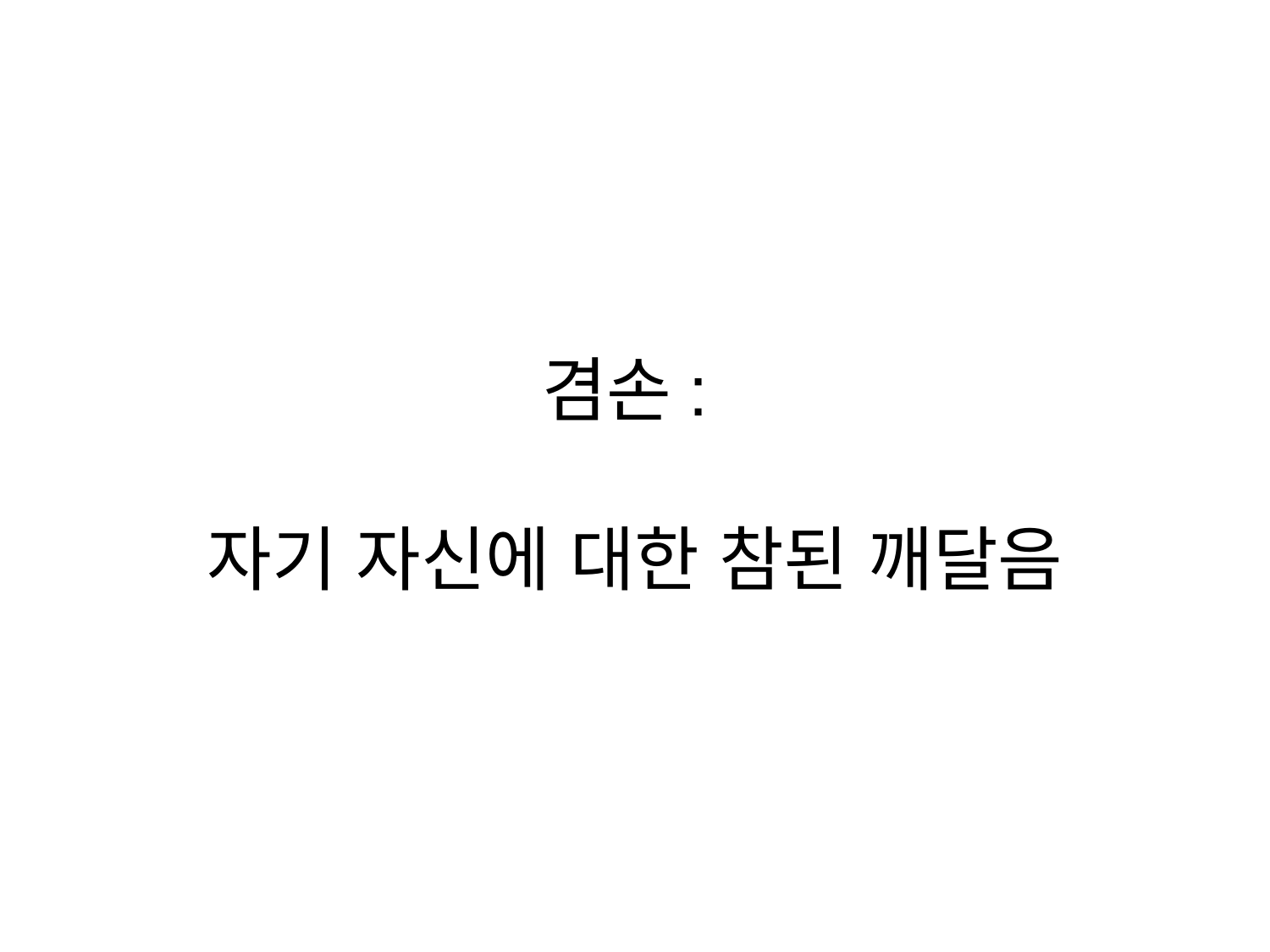

# 겸손: 자기 자신에 대한 참된 깨달음